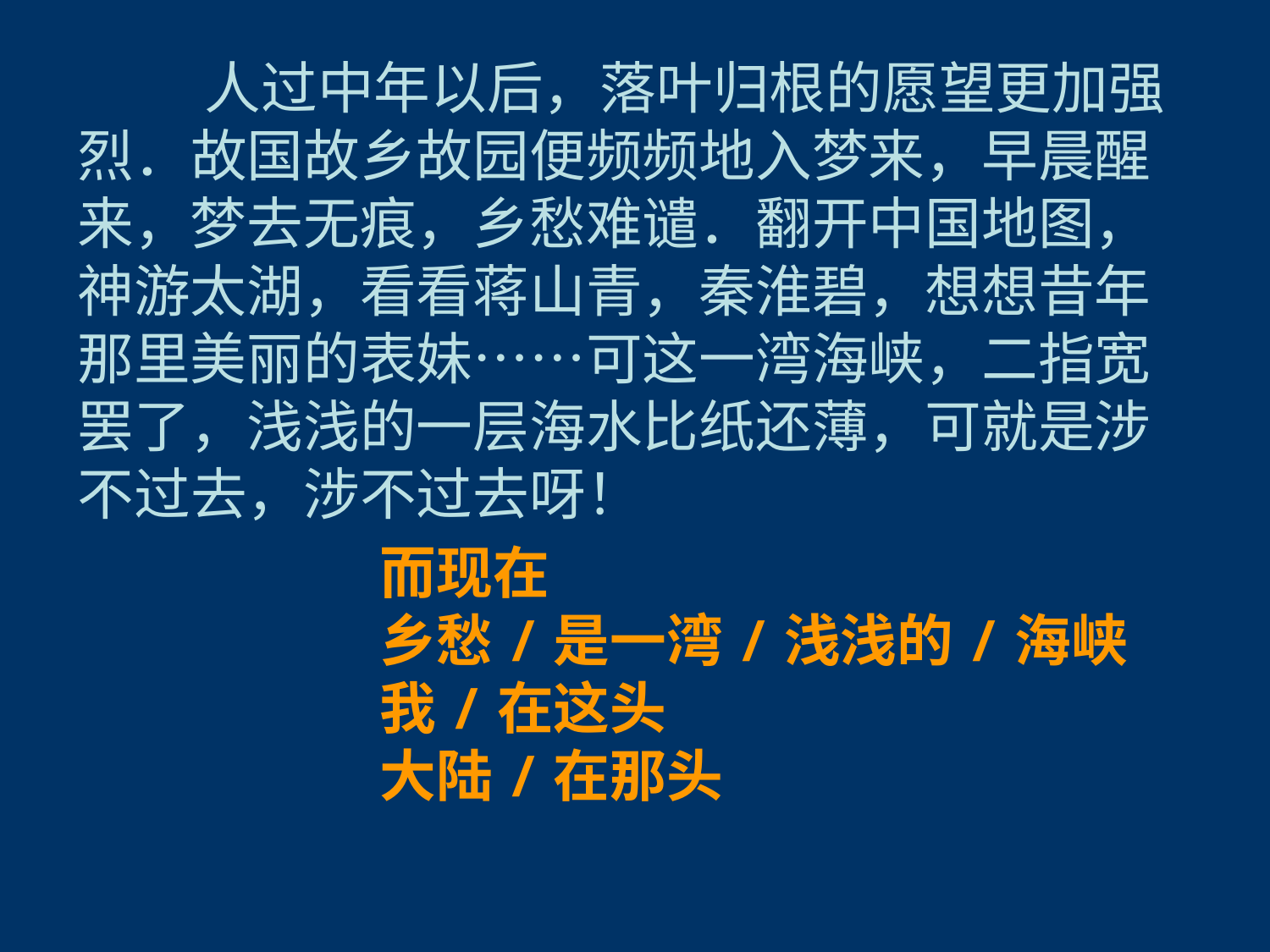

人过中年以后，落叶归根的愿望更加强烈．故国故乡故园便频频地入梦来，早晨醒来，梦去无痕，乡愁难谴．翻开中国地图，神游太湖，看看蒋山青，秦淮碧，想想昔年那里美丽的表妹……可这一湾海峡，二指宽罢了，浅浅的一层海水比纸还薄，可就是涉不过去，涉不过去呀！
而现在
乡愁/是一湾/浅浅的/海峡
我/在这头
大陆/在那头